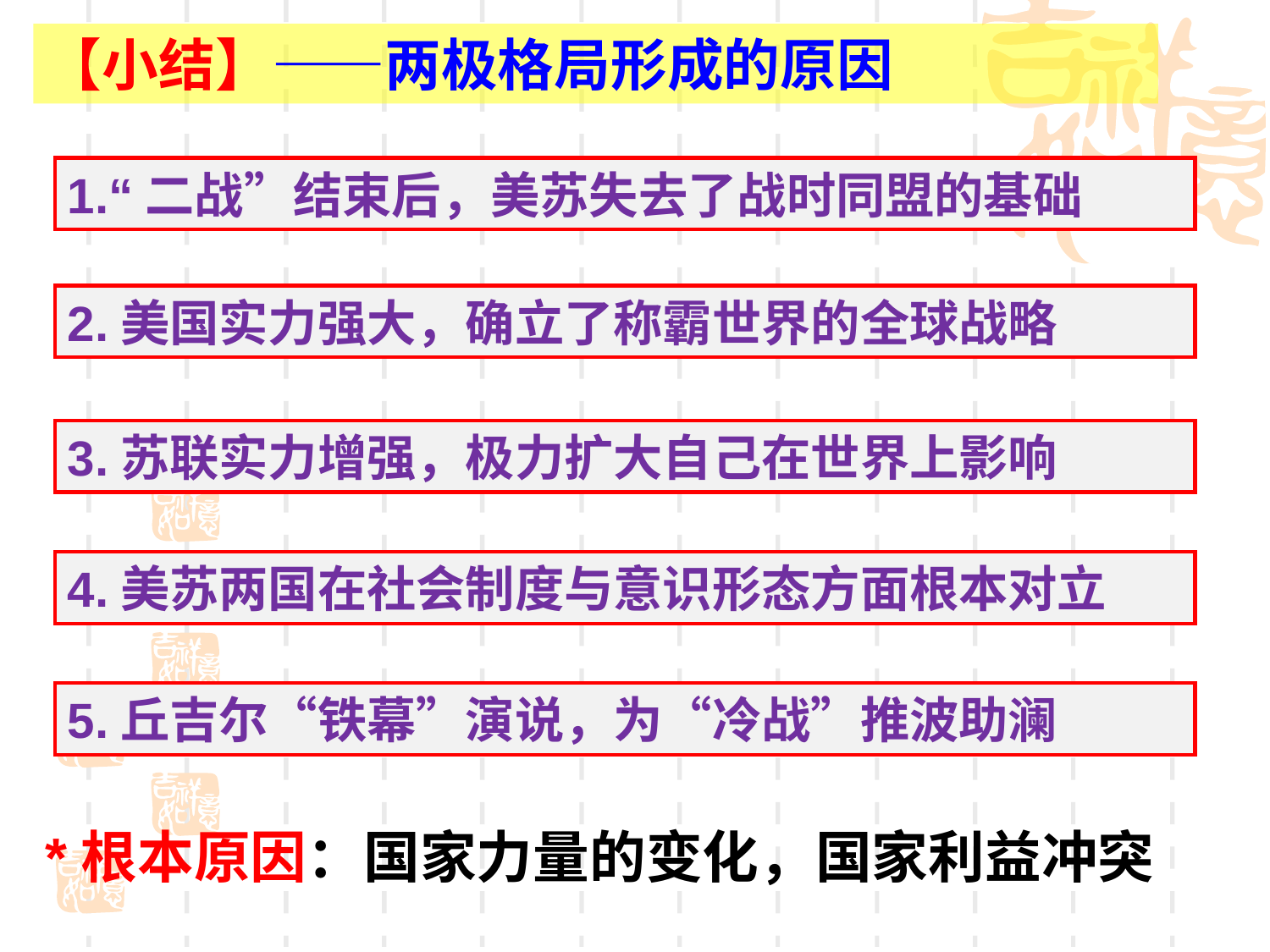

【小结】——两极格局形成的原因
1.“二战”结束后，美苏失去了战时同盟的基础
2.美国实力强大，确立了称霸世界的全球战略
3.苏联实力增强，极力扩大自己在世界上影响
4.美苏两国在社会制度与意识形态方面根本对立
5.丘吉尔“铁幕”演说，为“冷战”推波助澜
*根本原因：国家力量的变化，国家利益冲突